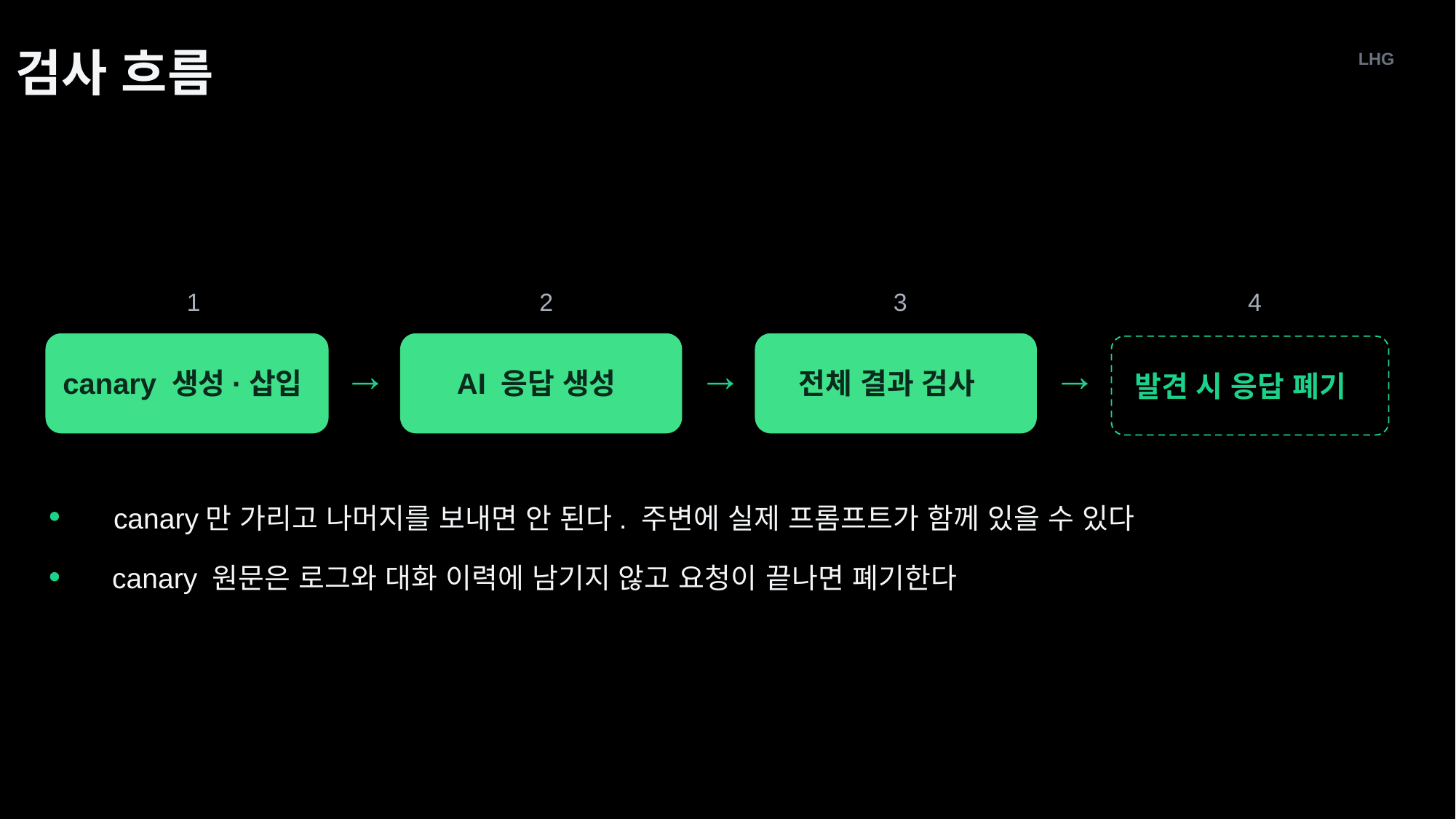

검사 흐름
LHG
1
2
3
4

→
→
→
canary 생성·삽입
AI 응답 생성
전체 결과 검사
발견 시 응답 폐기

canary만 가리고 나머지를 보내면 안 된다. 주변에 실제 프롬프트가 함께 있을 수 있다

canary 원문은 로그와 대화 이력에 남기지 않고 요청이 끝나면 폐기한다